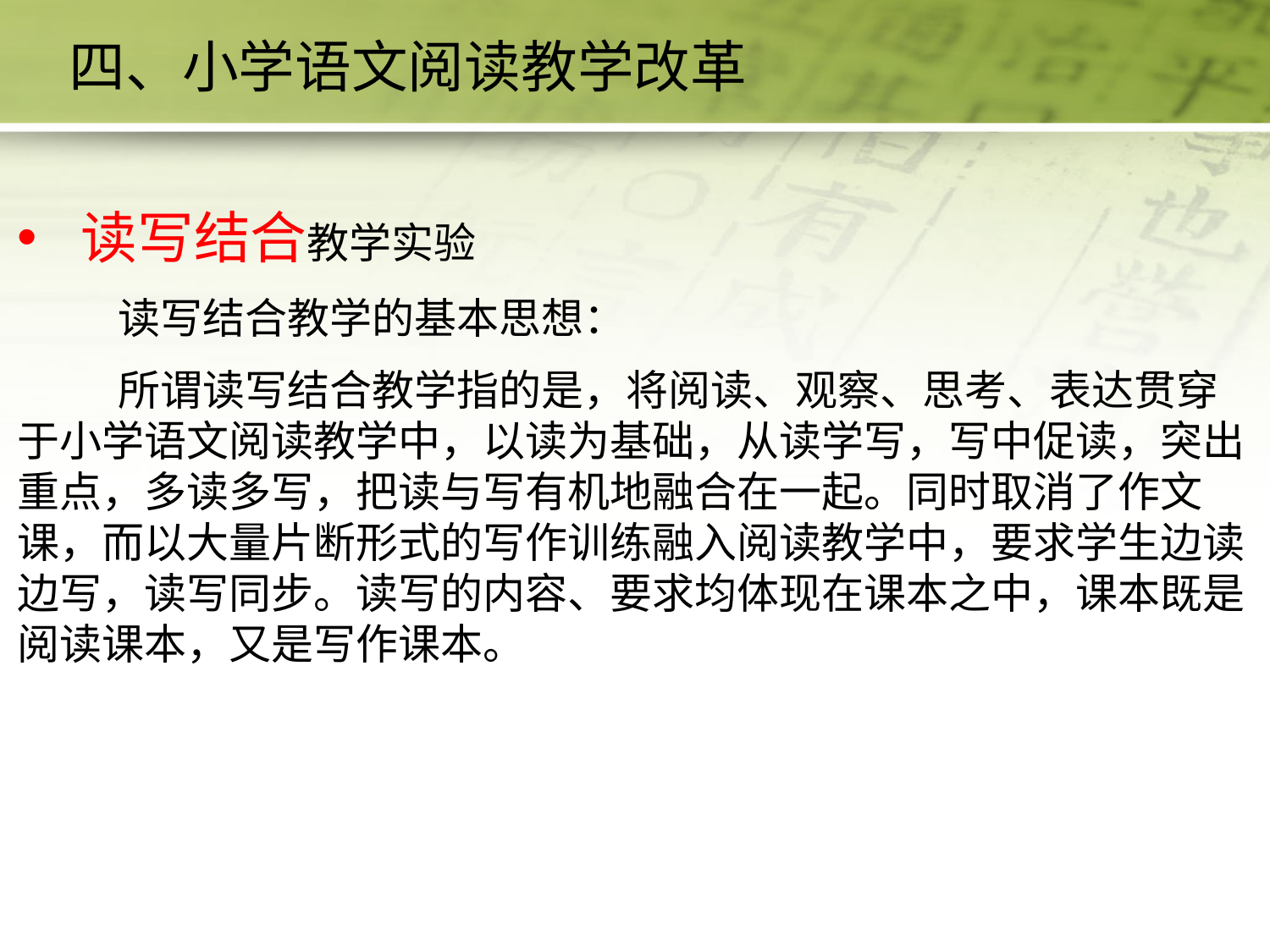

四、小学语文阅读教学改革
读写结合教学实验
读写结合教学的基本思想：
所谓读写结合教学指的是，将阅读、观察、思考、表达贯穿于小学语文阅读教学中，以读为基础，从读学写，写中促读，突出重点，多读多写，把读与写有机地融合在一起。同时取消了作文课，而以大量片断形式的写作训练融入阅读教学中，要求学生边读边写，读写同步。读写的内容、要求均体现在课本之中，课本既是阅读课本，又是写作课本。